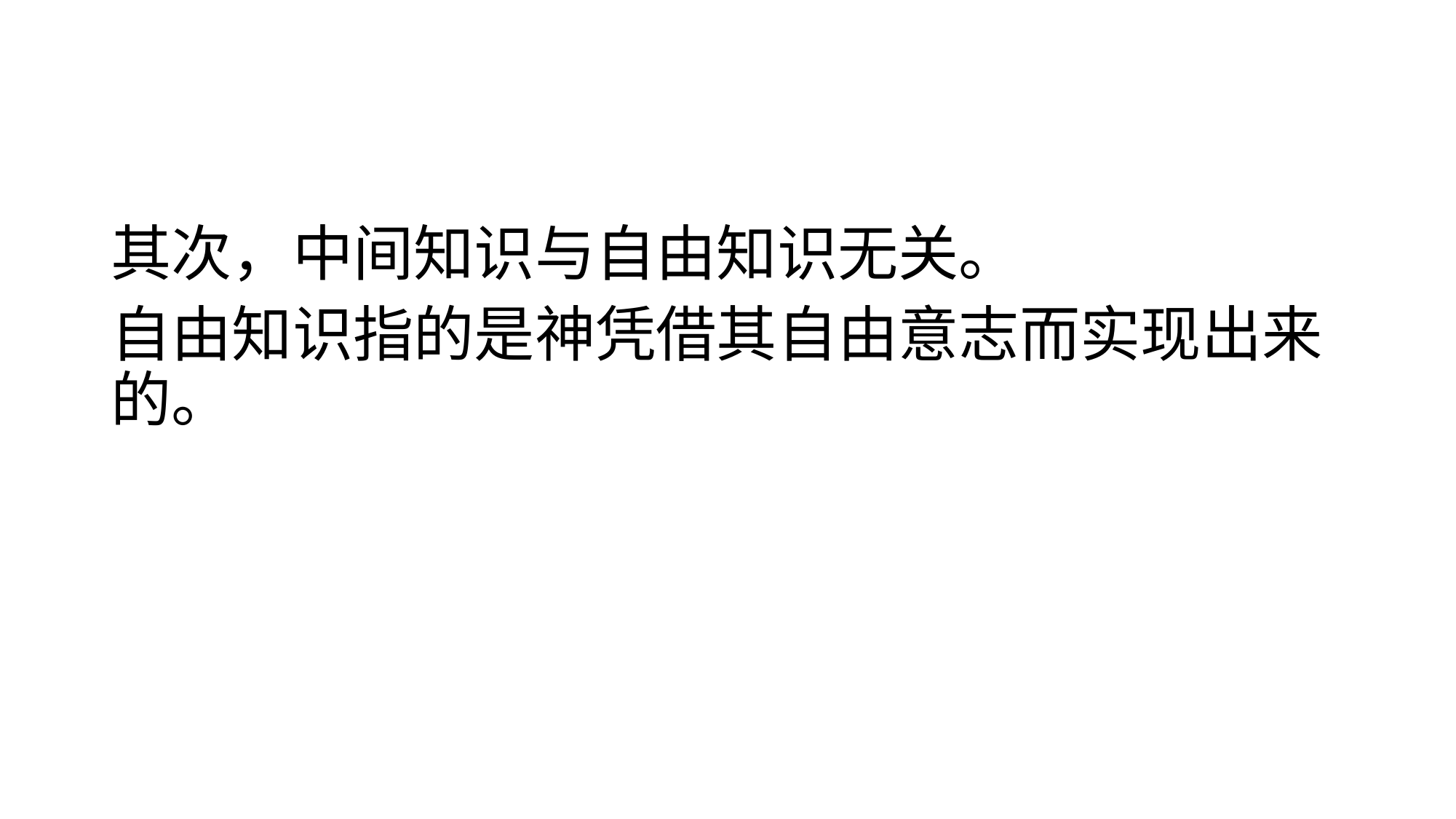

#
其次，中间知识与自由知识无关。
自由知识指的是神凭借其自由意志而实现出来的。